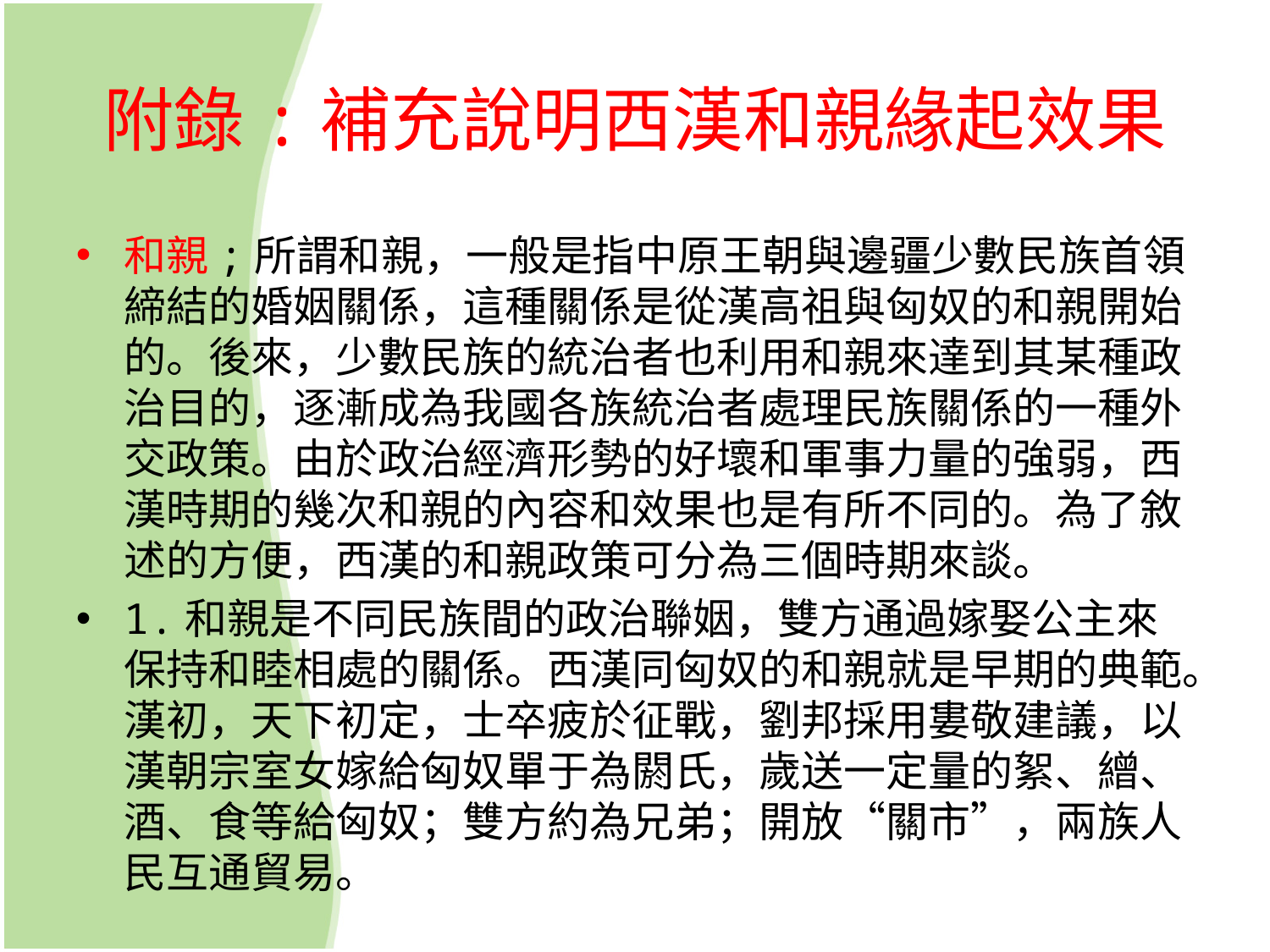

# 附錄:補充說明西漢和親緣起效果
和親;所謂和親，一般是指中原王朝與邊疆少數民族首領締結的婚姻關係，這種關係是從漢高祖與匈奴的和親開始的。後來，少數民族的統治者也利用和親來達到其某種政治目的，逐漸成為我國各族統治者處理民族關係的一種外交政策。由於政治經濟形勢的好壞和軍事力量的強弱，西漢時期的幾次和親的內容和效果也是有所不同的。為了敘述的方便，西漢的和親政策可分為三個時期來談。
1.和親是不同民族間的政治聯姻，雙方通過嫁娶公主來保持和睦相處的關係。西漢同匈奴的和親就是早期的典範。漢初，天下初定，士卒疲於征戰，劉邦採用婁敬建議，以漢朝宗室女嫁給匈奴單于為閼氏，歲送一定量的絮、繒、酒、食等給匈奴；雙方約為兄弟；開放“關市”，兩族人民互通貿易。